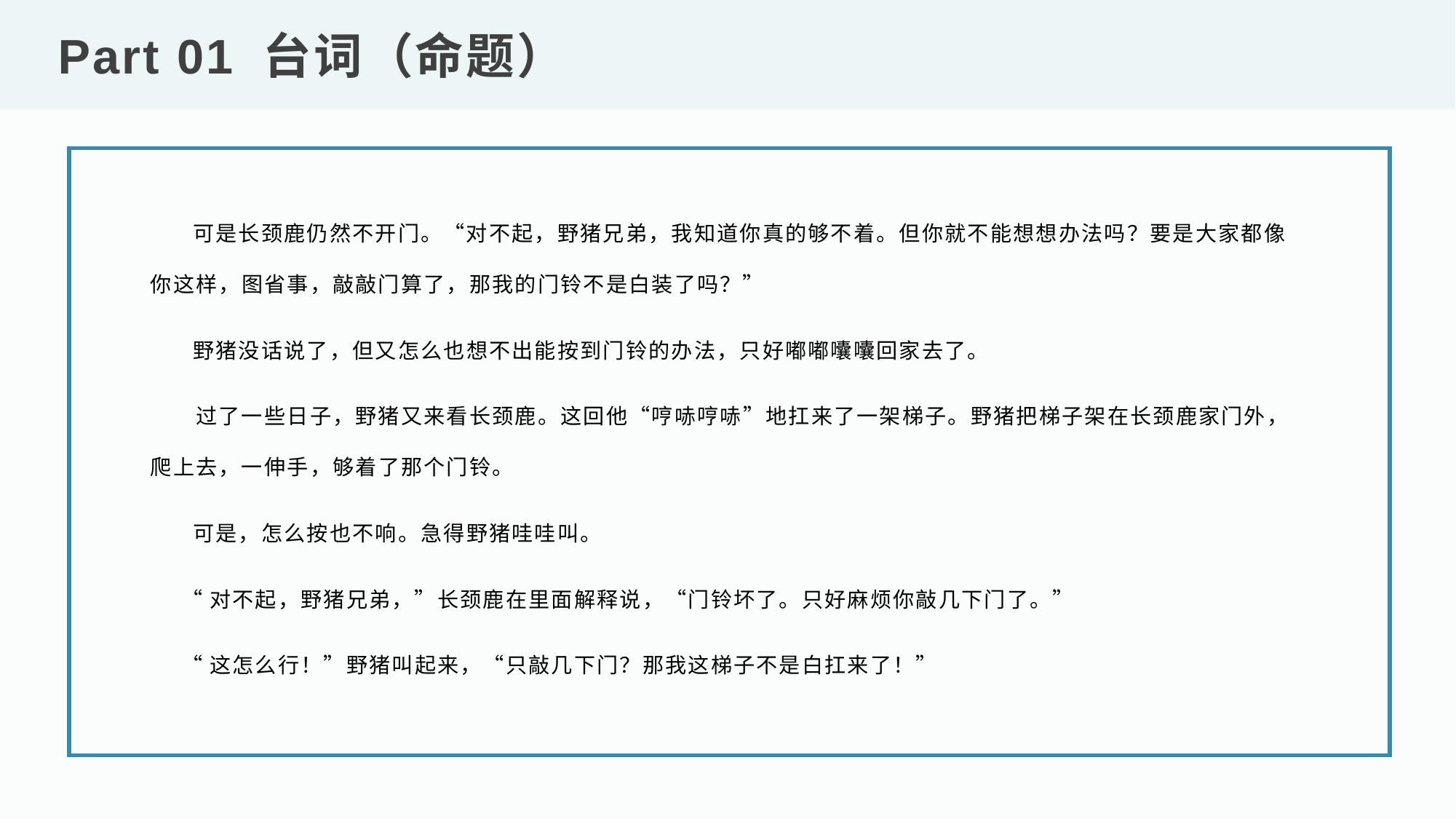

Part 01 台词（命题）

      可是长颈鹿仍然不开门。“对不起，野猪兄弟，我知道你真的够不着。但你就不能想想办法吗？要是大家都像你这样，图省事，敲敲门算了，那我的门铃不是白装了吗？”
      野猪没话说了，但又怎么也想不出能按到门铃的办法，只好嘟嘟囔囔回家去了。
　　过了一些日子，野猪又来看长颈鹿。这回他“哼哧哼哧”地扛来了一架梯子。野猪把梯子架在长颈鹿家门外，爬上去，一伸手，够着了那个门铃。
      可是，怎么按也不响。急得野猪哇哇叫。
     “对不起，野猪兄弟，”长颈鹿在里面解释说，“门铃坏了。只好麻烦你敲几下门了。”
     “这怎么行！”野猪叫起来，“只敲几下门？那我这梯子不是白扛来了！”